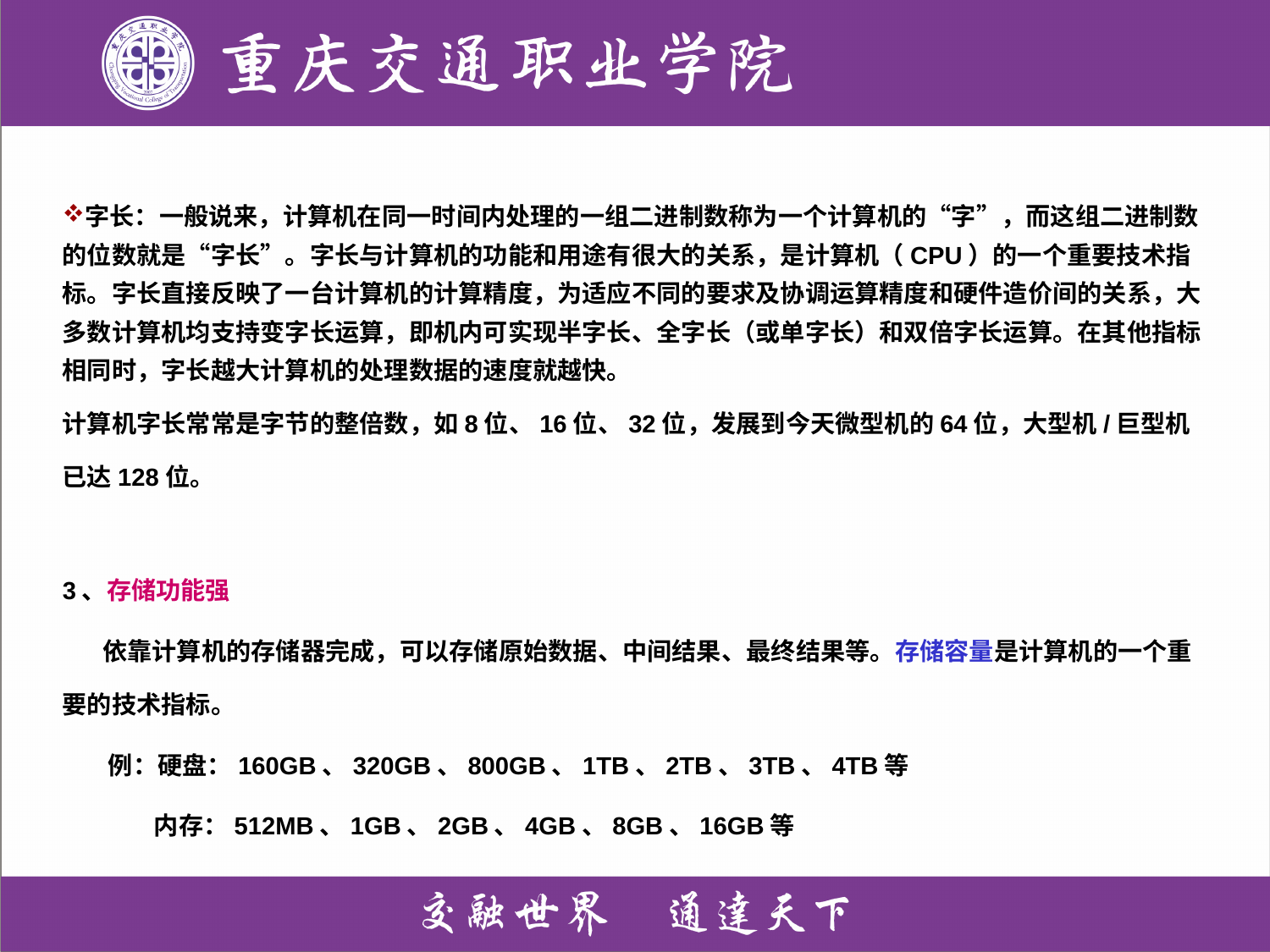

字长：一般说来，计算机在同一时间内处理的一组二进制数称为一个计算机的“字”，而这组二进制数的位数就是“字长”。字长与计算机的功能和用途有很大的关系，是计算机（CPU）的一个重要技术指标。字长直接反映了一台计算机的计算精度，为适应不同的要求及协调运算精度和硬件造价间的关系，大多数计算机均支持变字长运算，即机内可实现半字长、全字长（或单字长）和双倍字长运算。在其他指标相同时，字长越大计算机的处理数据的速度就越快。
计算机字长常常是字节的整倍数，如8位、16位、32位，发展到今天微型机的64位，大型机/巨型机已达128位。

3、存储功能强
      依靠计算机的存储器完成，可以存储原始数据、中间结果、最终结果等。存储容量是计算机的一个重要的技术指标。
       例：硬盘：160GB、320GB、800GB、1TB、2TB、3TB、4TB等
               内存：512MB、1GB、2GB、4GB、8GB、16GB等